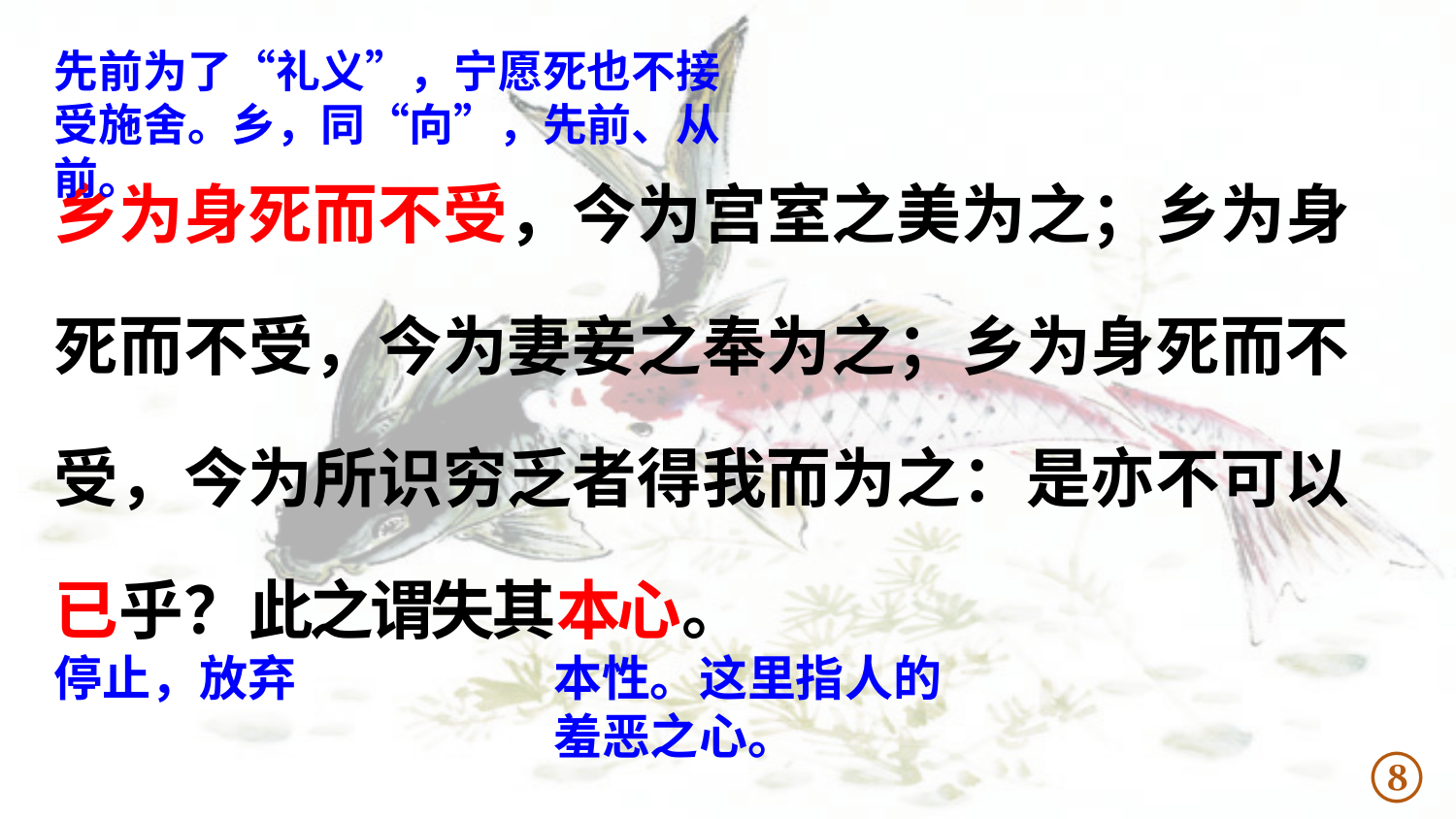

先前为了“礼义”，宁愿死也不接受施舍。乡，同“向”，先前、从前。
乡为身死而不受，今为宫室之美为之；乡为身死而不受，今为妻妾之奉为之；乡为身死而不受，今为所识穷乏者得我而为之：是亦不可以已乎？此之谓失其本心。
停止，放弃
本性。这里指人的羞恶之心。
⑧